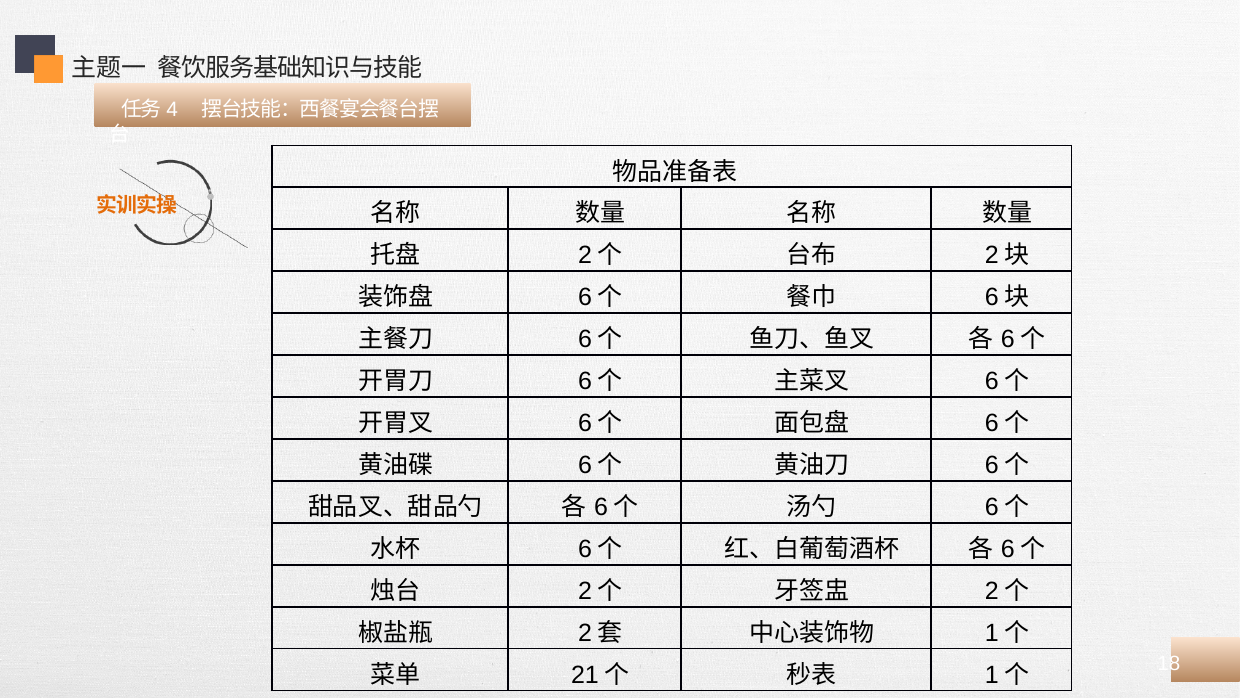

主题一  餐饮服务基础知识与技能

 任务4    摆台技能：西餐宴会餐台摆台
| 物品准备表 |  |  |  |
| --- | --- | --- | --- |
| 名称 | 数量 | 名称 | 数量 |
| 托盘 | 2个 | 台布 | 2块 |
| 装饰盘 | 6个 | 餐巾 | 6块 |
| 主餐刀 | 6个 | 鱼刀、鱼叉 | 各6个 |
| 开胃刀 | 6个 | 主菜叉 | 6个 |
| 开胃叉 | 6个 | 面包盘 | 6个 |
| 黄油碟 | 6个 | 黄油刀 | 6个 |
| 甜品叉、甜品勺 | 各6个 | 汤勺 | 6个 |
| 水杯 | 6个 | 红、白葡萄酒杯 | 各6个 |
| 烛台 | 2个 | 牙签盅 | 2个 |
| 椒盐瓶 | 2套 | 中心装饰物 | 1个 |
| 菜单 | 21个 | 秒表 | 1个 |